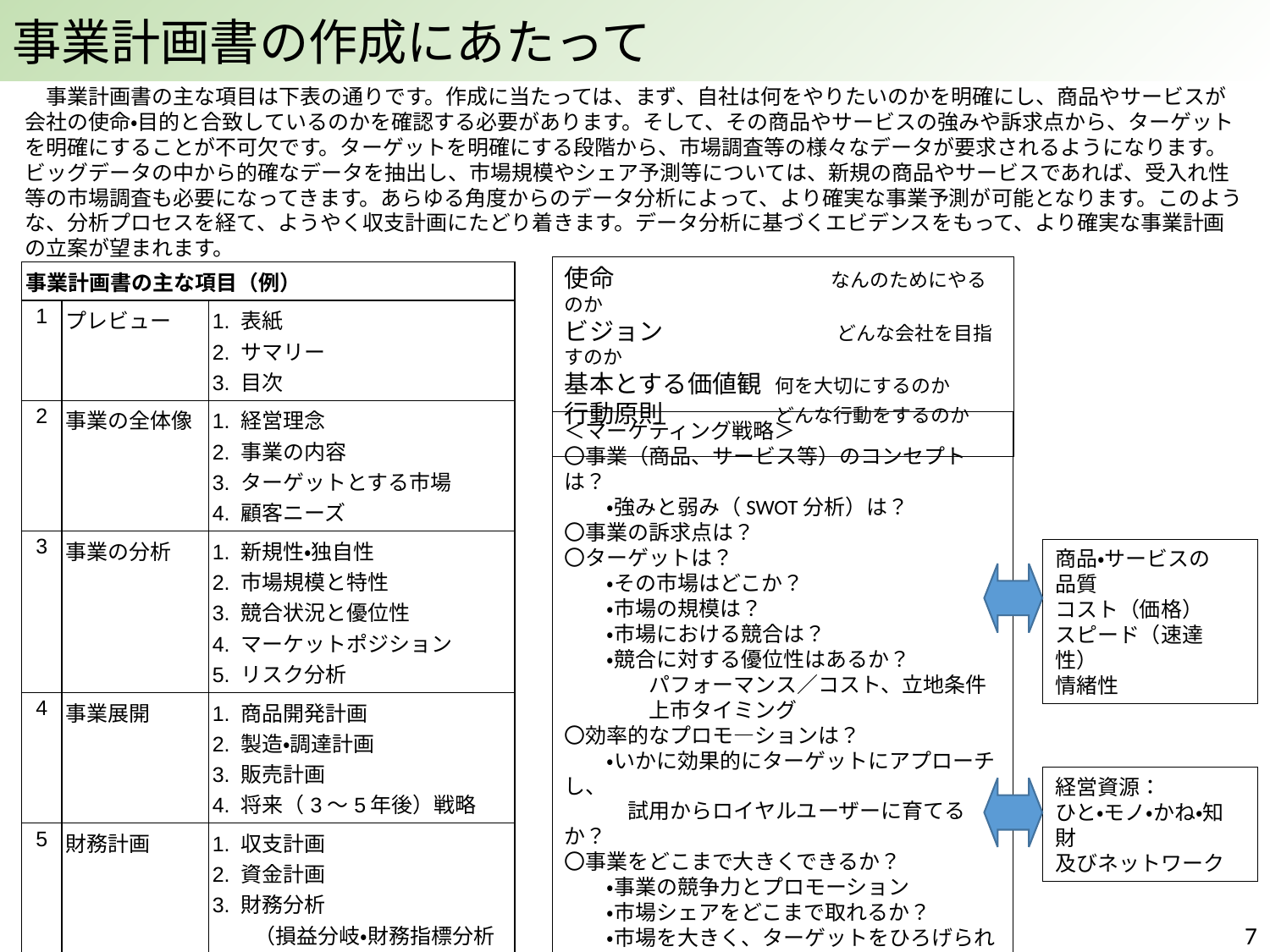

事業計画書の作成にあたって
　事業計画書の主な項目は下表の通りです。作成に当たっては、まず、自社は何をやりたいのかを明確にし、商品やサービスが会社の使命・目的と合致しているのかを確認する必要があります。そして、その商品やサービスの強みや訴求点から、ターゲットを明確にすることが不可欠です。ターゲットを明確にする段階から、市場調査等の様々なデータが要求されるようになります。ビッグデータの中から的確なデータを抽出し、市場規模やシェア予測等については、新規の商品やサービスであれば、受入れ性等の市場調査も必要になってきます。あらゆる角度からのデータ分析によって、より確実な事業予測が可能となります。このような、分析プロセスを経て、ようやく収支計画にたどり着きます。データ分析に基づくエビデンスをもって、より確実な事業計画の立案が望まれます。
使命　　　　　　　　　 　    なんのためにやるのか
ビジョン　　　　　　　　    どんな会社を目指すのか
基本とする価値観   何を大切にするのか
行動原則　　　            どんな行動をするのか
| 事業計画書の主な項目（例） |  |  |
| --- | --- | --- |
| 1 | プレビュー | 1. 表紙 2. サマリー 3. 目次 |
| 2 | 事業の全体像 | 1. 経営理念 2. 事業の内容 3. ターゲットとする市場 4. 顧客ニーズ |
| 3 | 事業の分析 | 1. 新規性・独自性 2. 市場規模と特性 3. 競合状況と優位性 4. マーケットポジション 5. リスク分析 |
| 4 | 事業展開 | 1. 商品開発計画 2. 製造・調達計画 3. 販売計画 4. 将来（3～5年後）戦略 |
| 5 | 財務計画 | 1. 収支計画 2. 資金計画 3. 財務分析 　　（損益分岐・財務指標分析等） |
| 6 | プロフィール | 1. 会社概要 2. 経営陣プロフィール 3. 社外ネットワーク |
＜マーケティング戦略＞
〇事業（商品、サービス等）のコンセプトは？
　　・強みと弱み（SWOT分析）は？
〇事業の訴求点は？
〇ターゲットは？
　　・その市場はどこか？
　　・市場の規模は？
　　・市場における競合は？
　　・競合に対する優位性はあるか？
　　　　パフォーマンス／コスト、立地条件
　　　　上市タイミング
〇効率的なプロモ―ションは？
　　・いかに効果的にターゲットにアプローチし、
　　　試用からロイヤルユーザーに育てるか？
〇事業をどこまで大きくできるか？
　　・事業の競争力とプロモーション
　　・市場シェアをどこまで取れるか？
　　・市場を大きく、ターゲットをひろげられるか？
　　・もてる資源の最大活用
　　・このための人材投資
商品・サービスの
品質
コスト（価格）
スピード（速達性）
情緒性

経営資源：
ひと・モノ・かね・知財
及びネットワーク

7